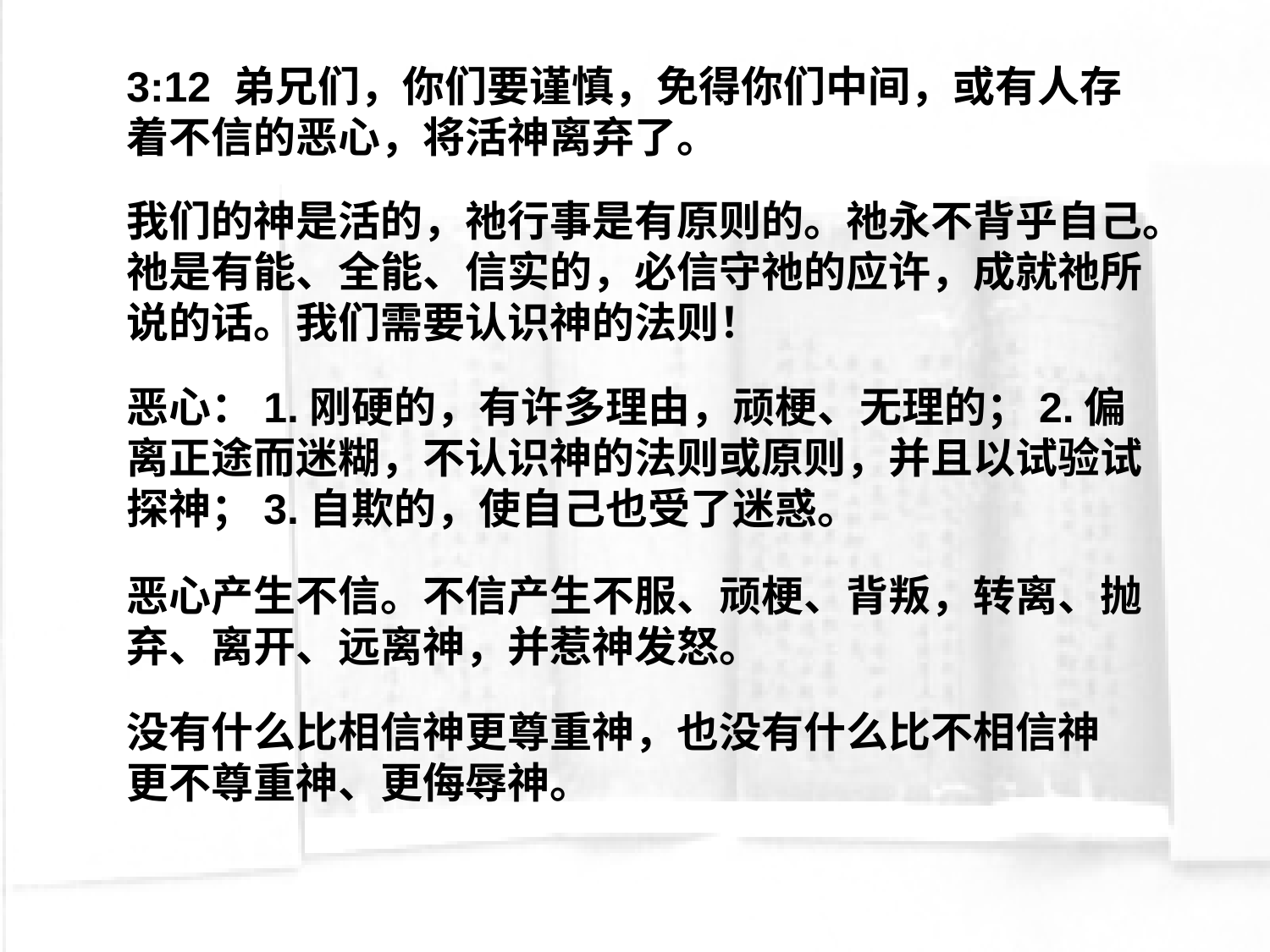

3:12 弟兄们，你们要谨慎，免得你们中间，或有人存着不信的恶心，将活神离弃了。
我们的神是活的，祂行事是有原则的。祂永不背乎自己。祂是有能、全能、信实的，必信守祂的应许，成就祂所说的话。我们需要认识神的法则！
恶心：1.刚硬的，有许多理由，顽梗、无理的；2.偏离正途而迷糊，不认识神的法则或原则，并且以试验试探神；3.自欺的，使自己也受了迷惑。
恶心产生不信。不信产生不服、顽梗、背叛，转离、抛弃、离开、远离神，并惹神发怒。
没有什么比相信神更尊重神，也没有什么比不相信神更不尊重神、更侮辱神。